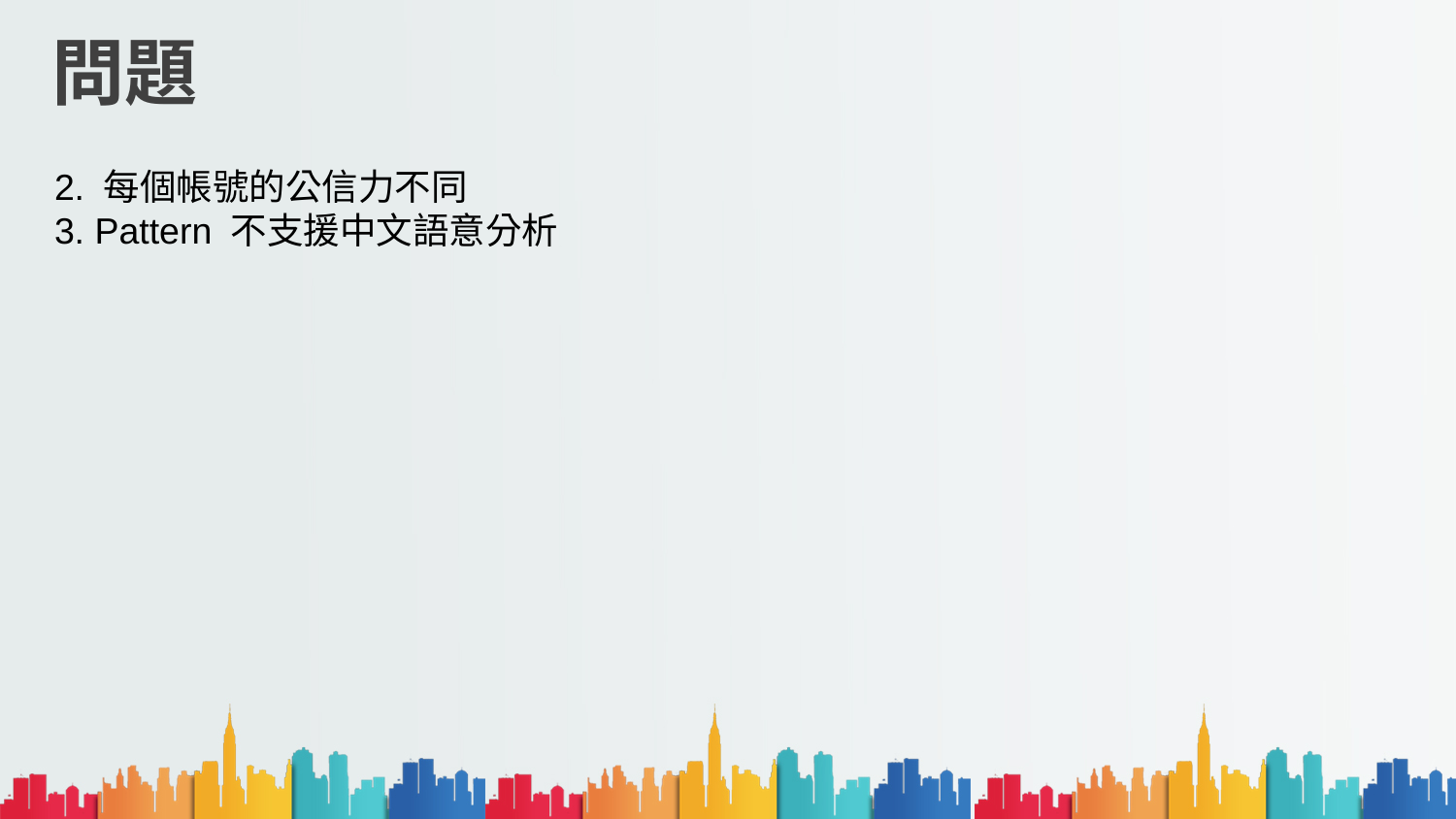

# 問題

2. 每個帳號的公信力不同
3. Pattern 不支援中文語意分析